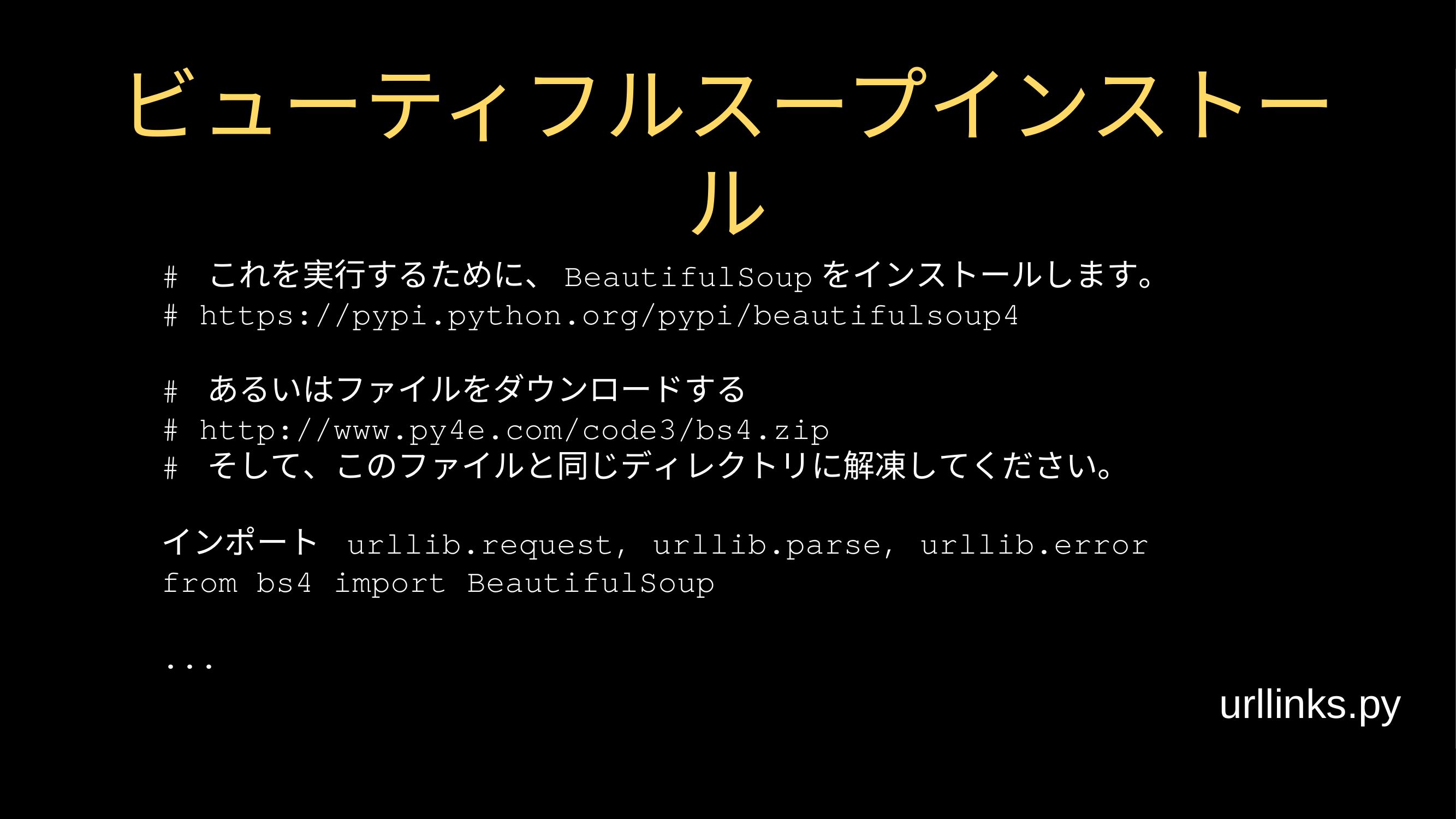

# ビューティフルスープインストール
# これを実行するために、BeautifulSoupをインストールします。
# https://pypi.python.org/pypi/beautifulsoup4

# あるいはファイルをダウンロードする
# http://www.py4e.com/code3/bs4.zip
# そして、このファイルと同じディレクトリに解凍してください。

インポート urllib.request, urllib.parse, urllib.error
from bs4 import BeautifulSoup

...
urllinks.py